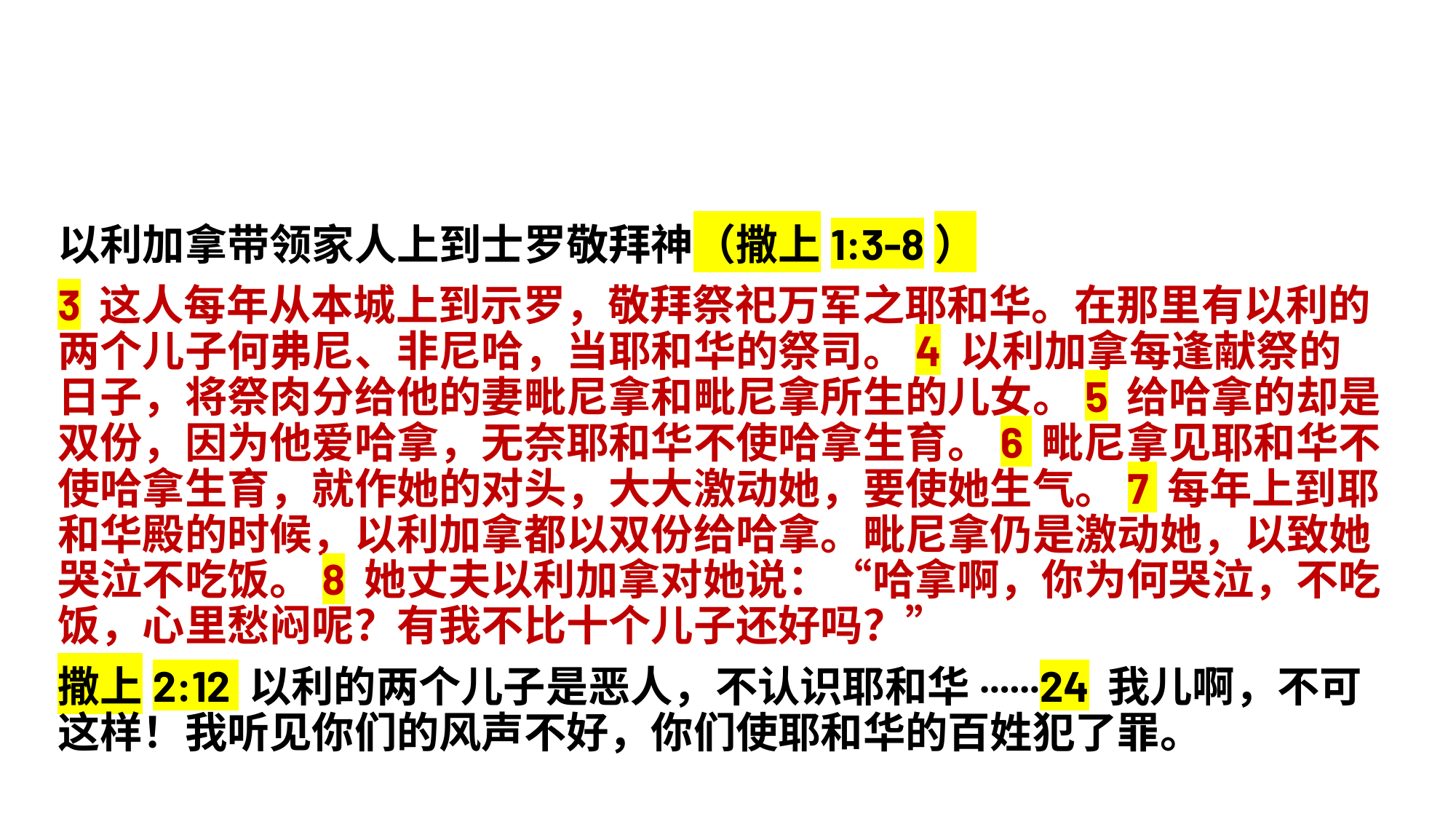

以利加拿带领家人上到士罗敬拜神（撒上1:3-8）
3 这人每年从本城上到示罗，敬拜祭祀万军之耶和华。在那里有以利的两个儿子何弗尼、非尼哈，当耶和华的祭司。4 以利加拿每逢献祭的日子，将祭肉分给他的妻毗尼拿和毗尼拿所生的儿女。5 给哈拿的却是双份，因为他爱哈拿，无奈耶和华不使哈拿生育。6 毗尼拿见耶和华不使哈拿生育，就作她的对头，大大激动她，要使她生气。7 每年上到耶和华殿的时候，以利加拿都以双份给哈拿。毗尼拿仍是激动她，以致她哭泣不吃饭。8 她丈夫以利加拿对她说：“哈拿啊，你为何哭泣，不吃饭，心里愁闷呢？有我不比十个儿子还好吗？”
撒上2:12 以利的两个儿子是恶人，不认识耶和华······24 我儿啊，不可这样！我听见你们的风声不好，你们使耶和华的百姓犯了罪。